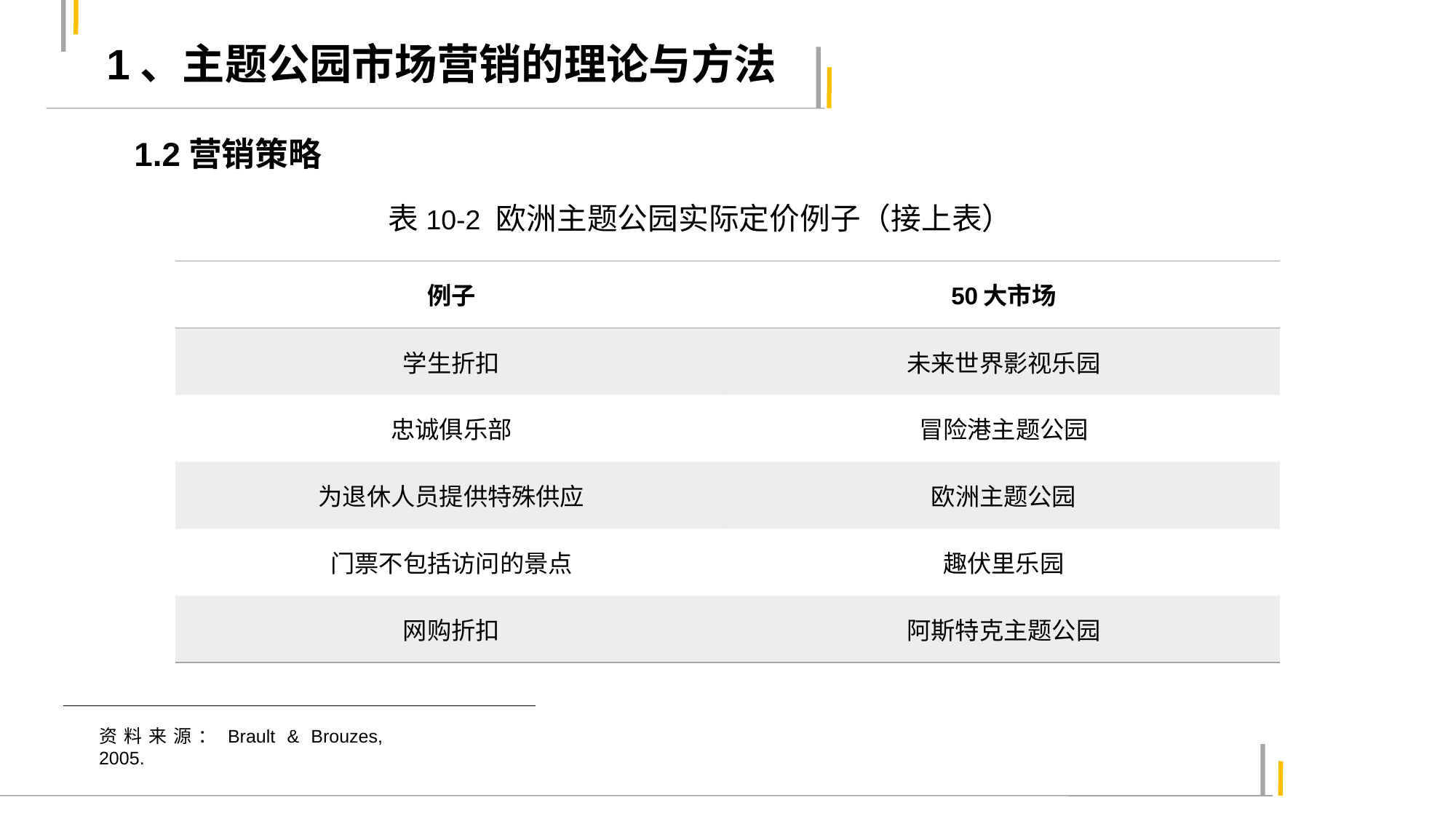

1、主题公园市场营销的理论与方法

1.2营销策略
表10-2 欧洲主题公园实际定价例子（接上表）
| 例子 | 50大市场 |
| --- | --- |
| 学生折扣 | 未来世界影视乐园 |
| 忠诚俱乐部 | 冒险港主题公园 |
| 为退休人员提供特殊供应 | 欧洲主题公园 |
| 门票不包括访问的景点 | 趣伏里乐园 |
| 网购折扣 | 阿斯特克主题公园 |
资料来源：Brault & Brouzes, 2005.